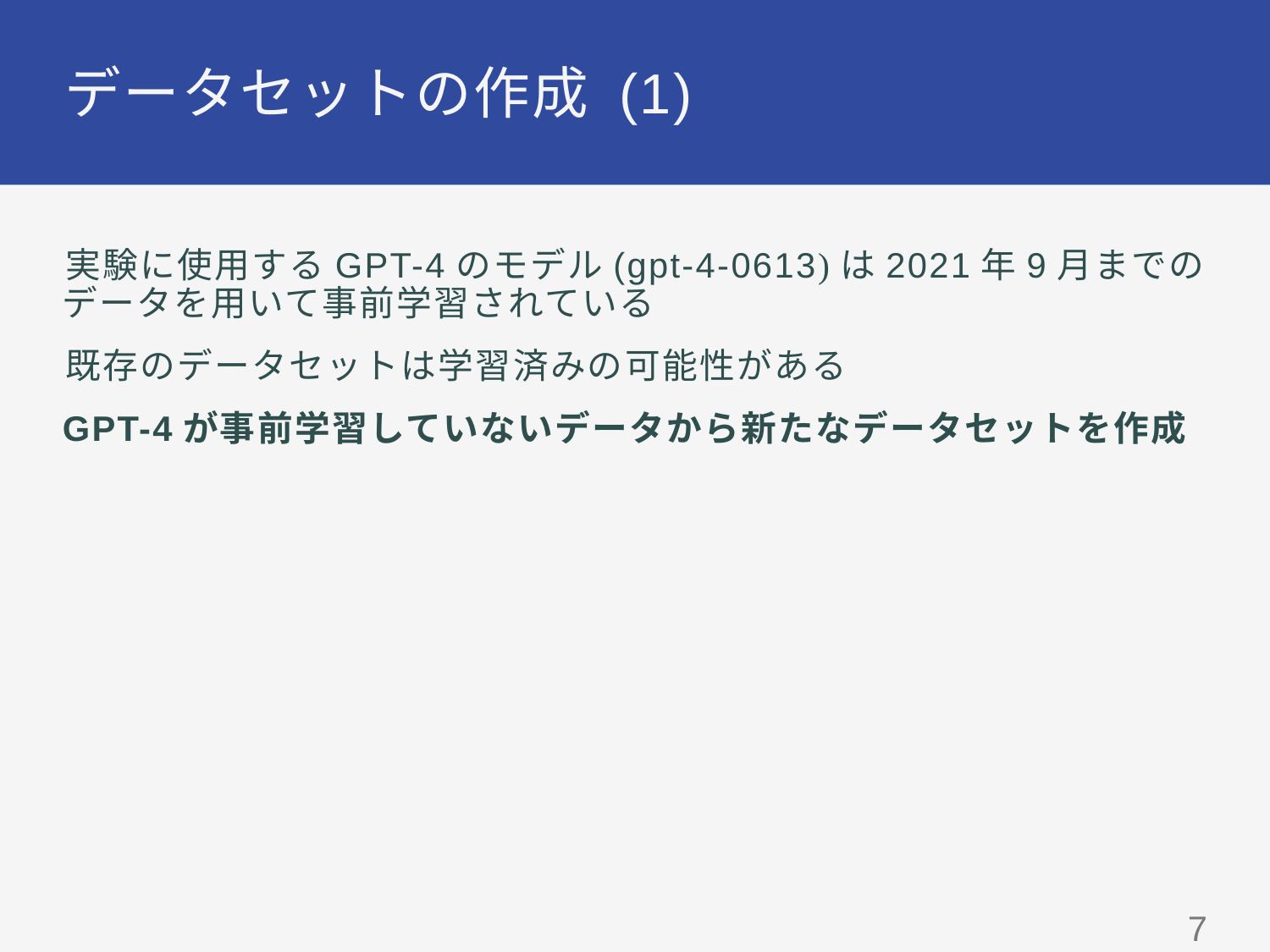

# データセットの作成 (1)
実験に使用するGPT-4のモデル(gpt-4-0613)は2021年9月までの
データを用いて事前学習されている
既存のデータセットは学習済みの可能性がある
GPT-4が事前学習していないデータから新たなデータセットを作成

7